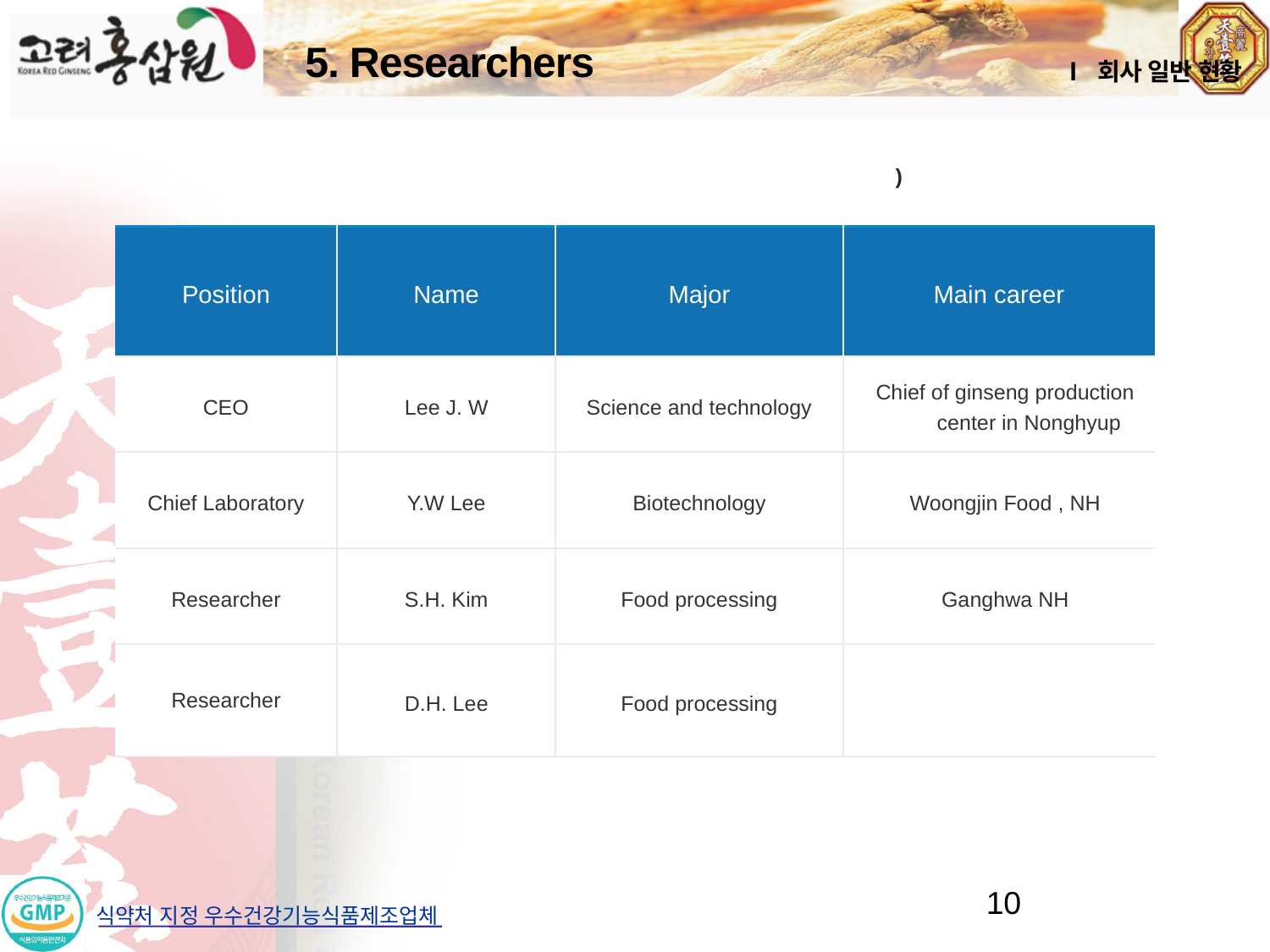

5. Researchers
Ⅰ 회사 일반 현황
)
| Position | Name | Major | Main career |
| --- | --- | --- | --- |
| CEO | Lee J. W | Science and technology | Chief of ginseng production center in Nonghyup |
| Chief Laboratory | Y.W Lee | Biotechnology | Woongjin Food , NH |
| Researcher | S.H. Kim | Food processing | Ganghwa NH |
| Researcher | D.H. Lee | Food processing |  |
10